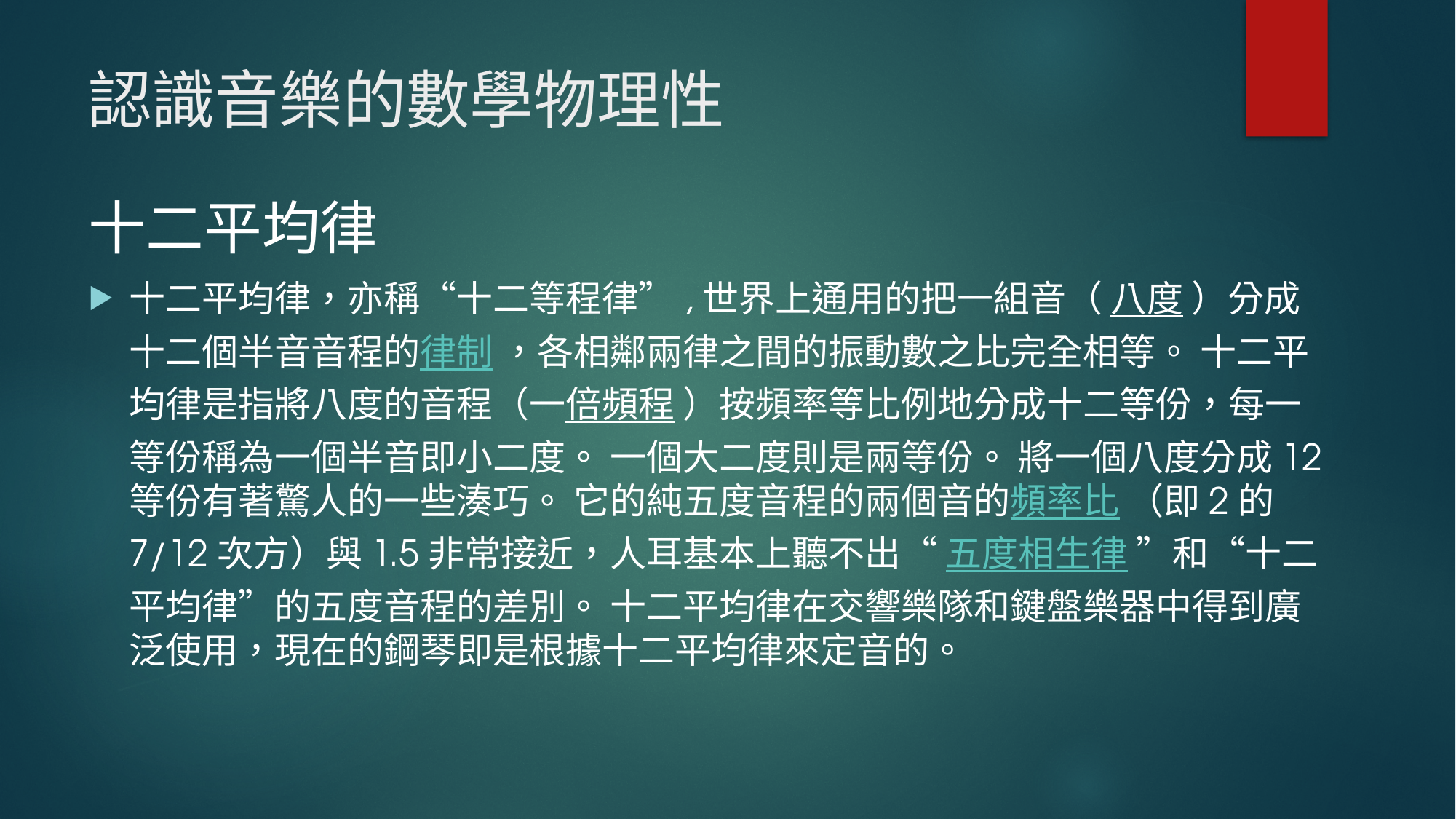

# 認識音樂的數學物理性
十二平均律
十二平均律，亦稱“十二等程律”,世界上通用的把一組音（ 八度 ）分成十二個半音音程的律制 ，各相鄰兩律之間的振動數之比完全相等。 十二平均律是指將八度的音程（一倍頻程 ）按頻率等比例地分成十二等份，每一等份稱為一個半音即小二度。 一個大二度則是兩等份。 將一個八度分成12等份有著驚人的一些湊巧。 它的純五度音程的兩個音的頻率比 （即2的7/12次方）與1.5非常接近，人耳基本上聽不出“ 五度相生律 ”和“十二平均律”的五度音程的差別。 十二平均律在交響樂隊和鍵盤樂器中得到廣泛使用，現在的鋼琴即是根據十二平均律來定音的。